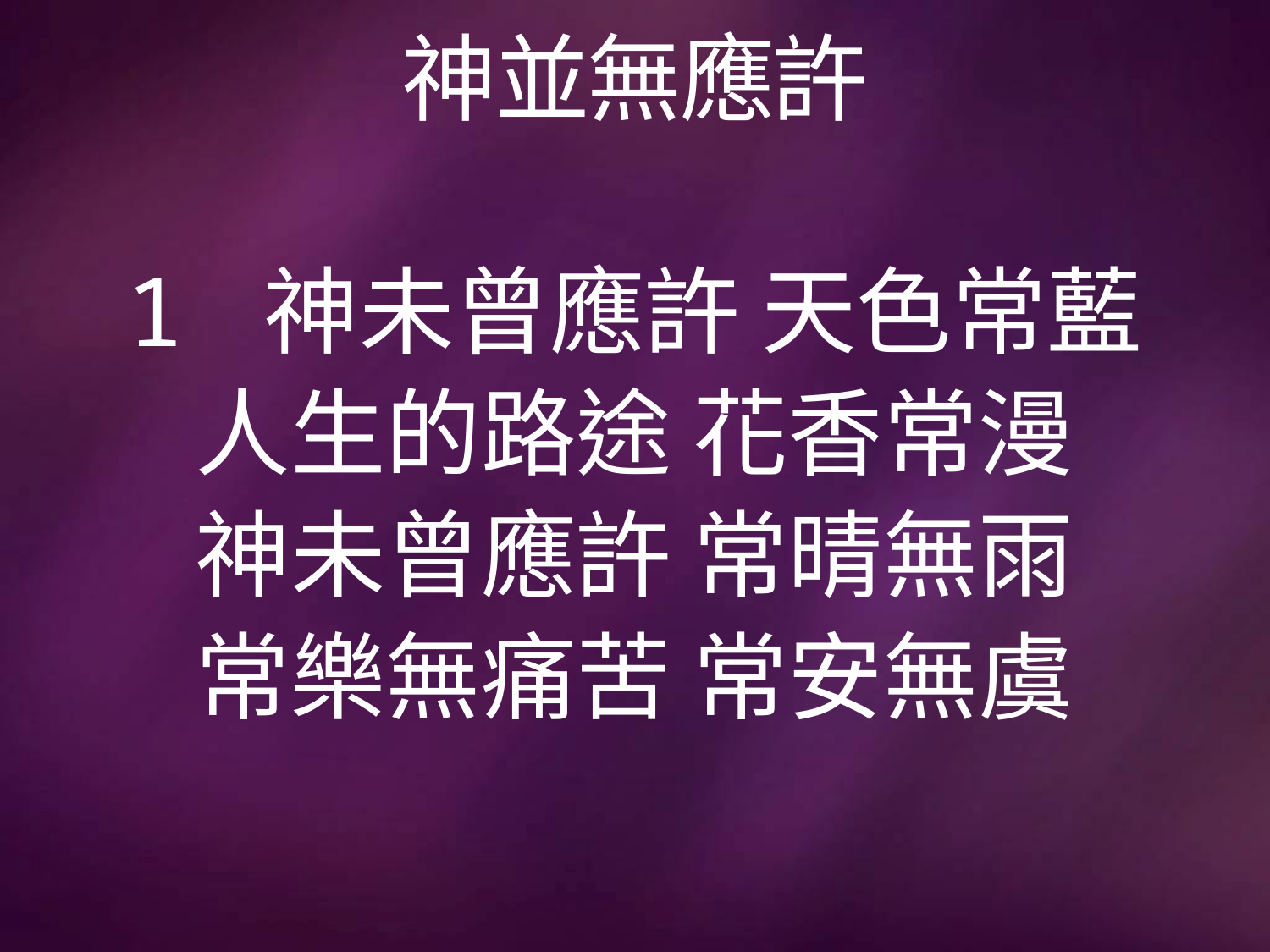

# 神並無應許
1 神未曾應許 天色常藍
人生的路途 花香常漫
神未曾應許 常晴無雨
常樂無痛苦 常安無虞